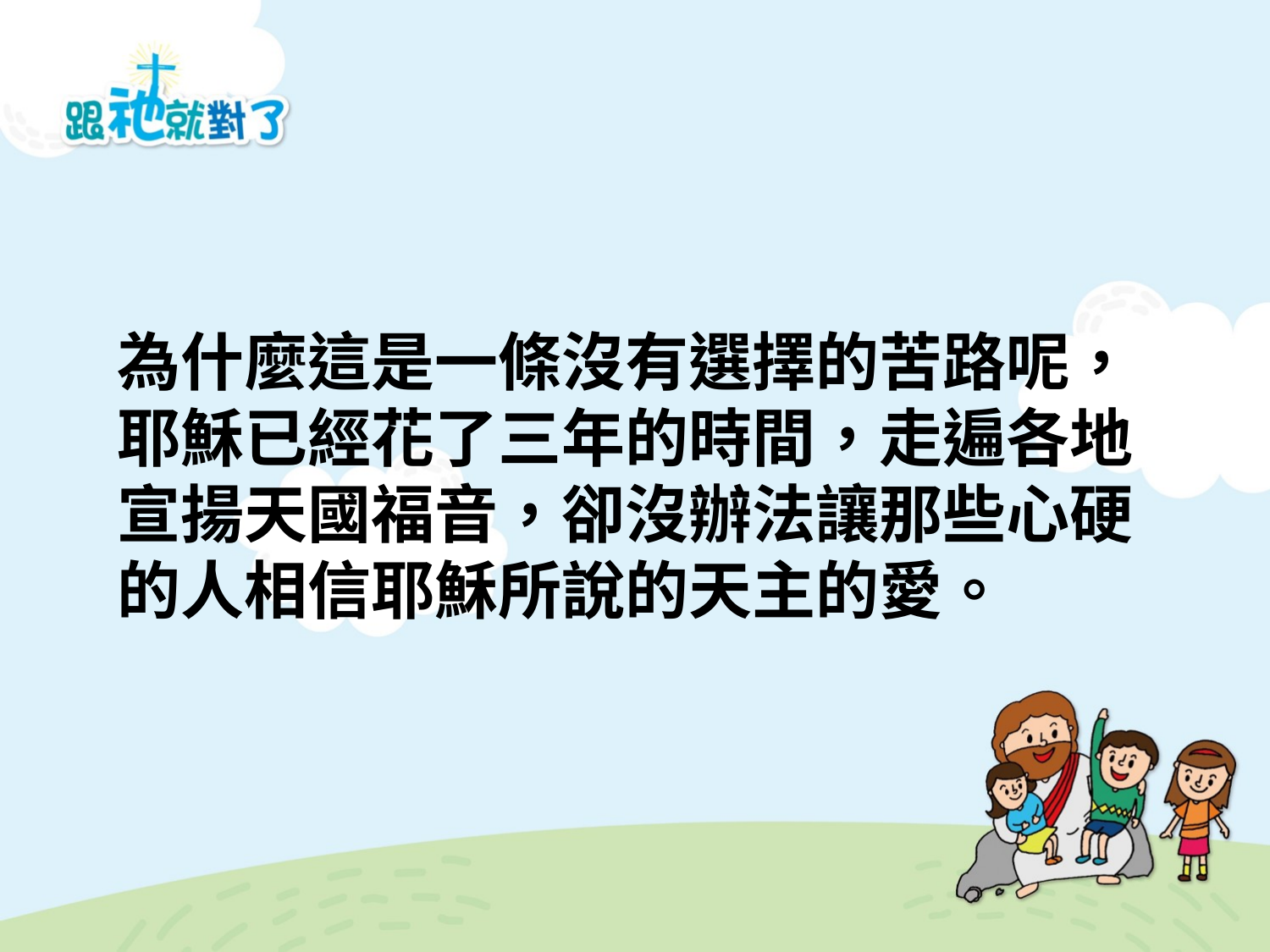

為什麼這是一條沒有選擇的苦路呢，耶穌已經花了三年的時間，走遍各地宣揚天國福音，卻沒辦法讓那些心硬的人相信耶穌所說的天主的愛。